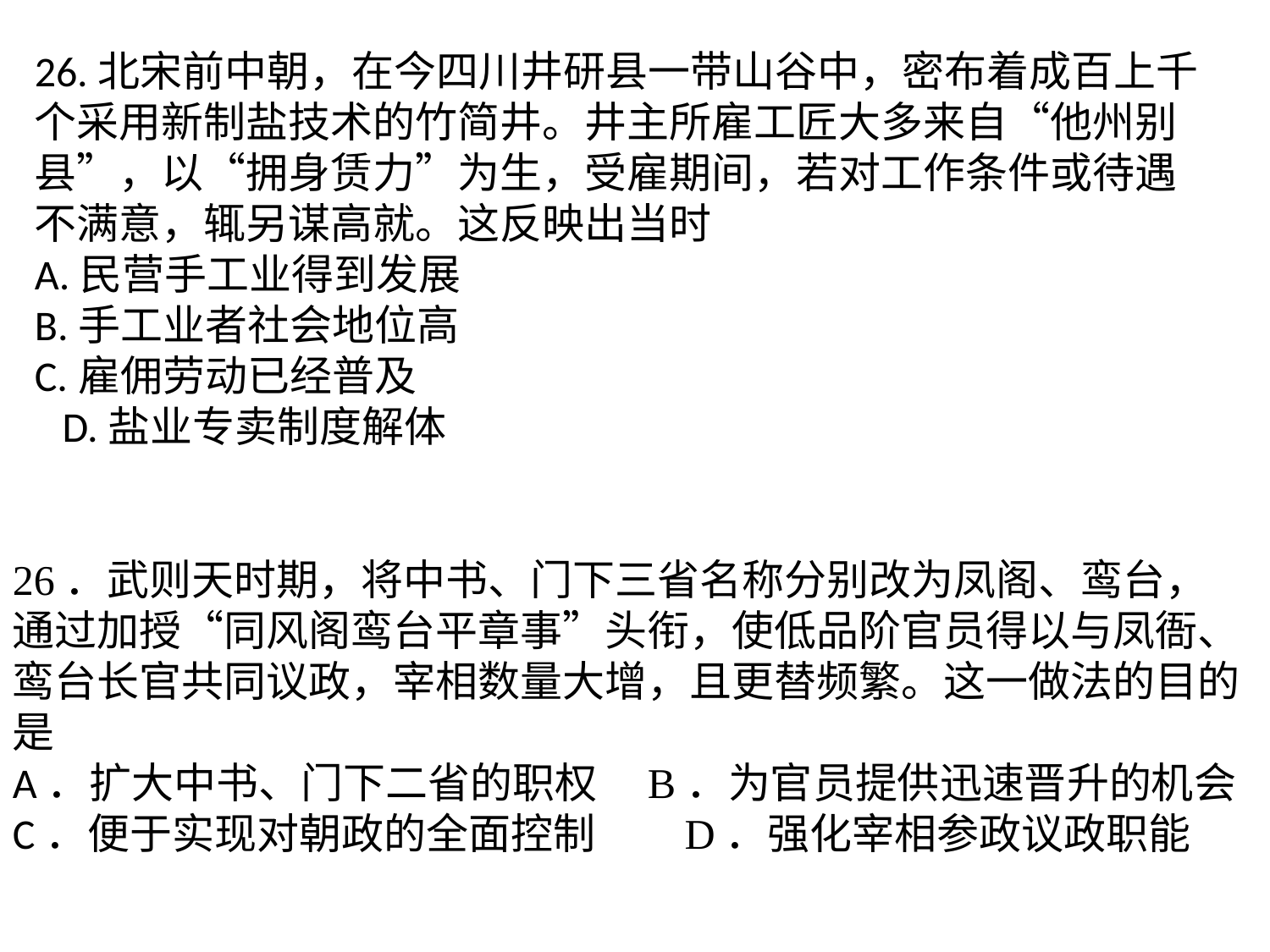

26.北宋前中朝，在今四川井研县一带山谷中，密布着成百上千个采用新制盐技术的竹简井。井主所雇工匠大多来自“他州别县”，以“拥身赁力”为生，受雇期间，若对工作条件或待遇不满意，辄另谋高就。这反映出当时A.民营手工业得到发展B.手工业者社会地位高C.雇佣劳动已经普及D.盐业专卖制度解体
26．武则天时期，将中书、门下三省名称分别改为凤阁、鸾台，通过加授“同风阁鸾台平章事”头衔，使低品阶官员得以与凤衙、鸾台长官共同议政，宰相数量大增，且更替频繁。这一做法的目的是A．扩大中书、门下二省的职权	B．为官员提供迅速晋升的机会C．便于实现对朝政的全面控制	D．强化宰相参政议政职能